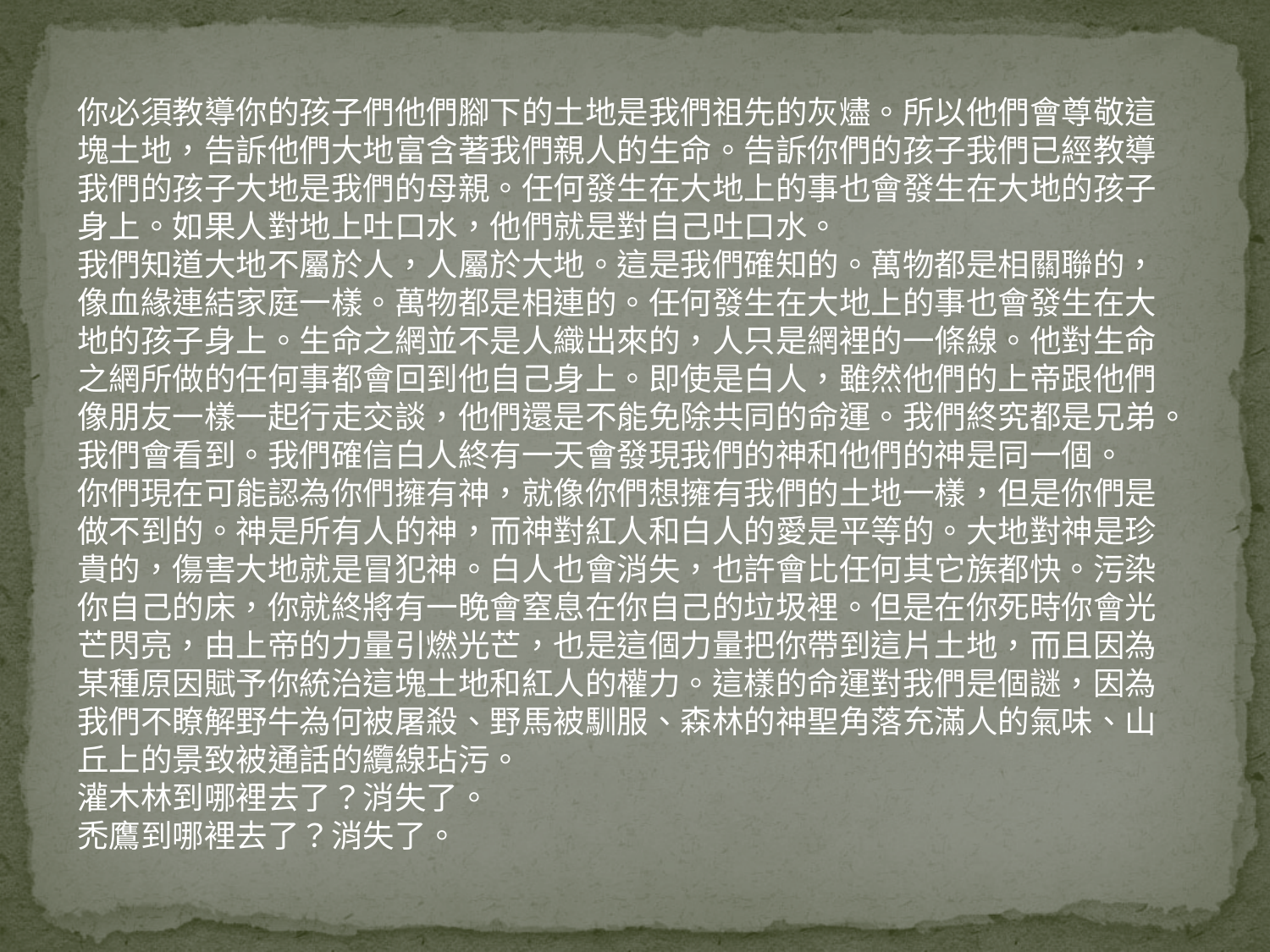

你必須教導你的孩子們他們腳下的土地是我們祖先的灰燼。所以他們會尊敬這塊土地，告訴他們大地富含著我們親人的生命。告訴你們的孩子我們已經教導我們的孩子大地是我們的母親。任何發生在大地上的事也會發生在大地的孩子身上。如果人對地上吐口水，他們就是對自己吐口水。
我們知道大地不屬於人，人屬於大地。這是我們確知的。萬物都是相關聯的，像血緣連結家庭一樣。萬物都是相連的。任何發生在大地上的事也會發生在大地的孩子身上。生命之網並不是人織出來的，人只是網裡的一條線。他對生命之網所做的任何事都會回到他自己身上。即使是白人，雖然他們的上帝跟他們像朋友一樣一起行走交談，他們還是不能免除共同的命運。我們終究都是兄弟。我們會看到。我們確信白人終有一天會發現我們的神和他們的神是同一個。
你們現在可能認為你們擁有神，就像你們想擁有我們的土地一樣，但是你們是做不到的。神是所有人的神，而神對紅人和白人的愛是平等的。大地對神是珍貴的，傷害大地就是冒犯神。白人也會消失，也許會比任何其它族都快。污染你自己的床，你就終將有一晚會窒息在你自己的垃圾裡。但是在你死時你會光芒閃亮，由上帝的力量引燃光芒，也是這個力量把你帶到這片土地，而且因為某種原因賦予你統治這塊土地和紅人的權力。這樣的命運對我們是個謎，因為我們不瞭解野牛為何被屠殺、野馬被馴服、森林的神聖角落充滿人的氣味、山丘上的景致被通話的纜線玷污。
灌木林到哪裡去了？消失了。
禿鷹到哪裡去了？消失了。